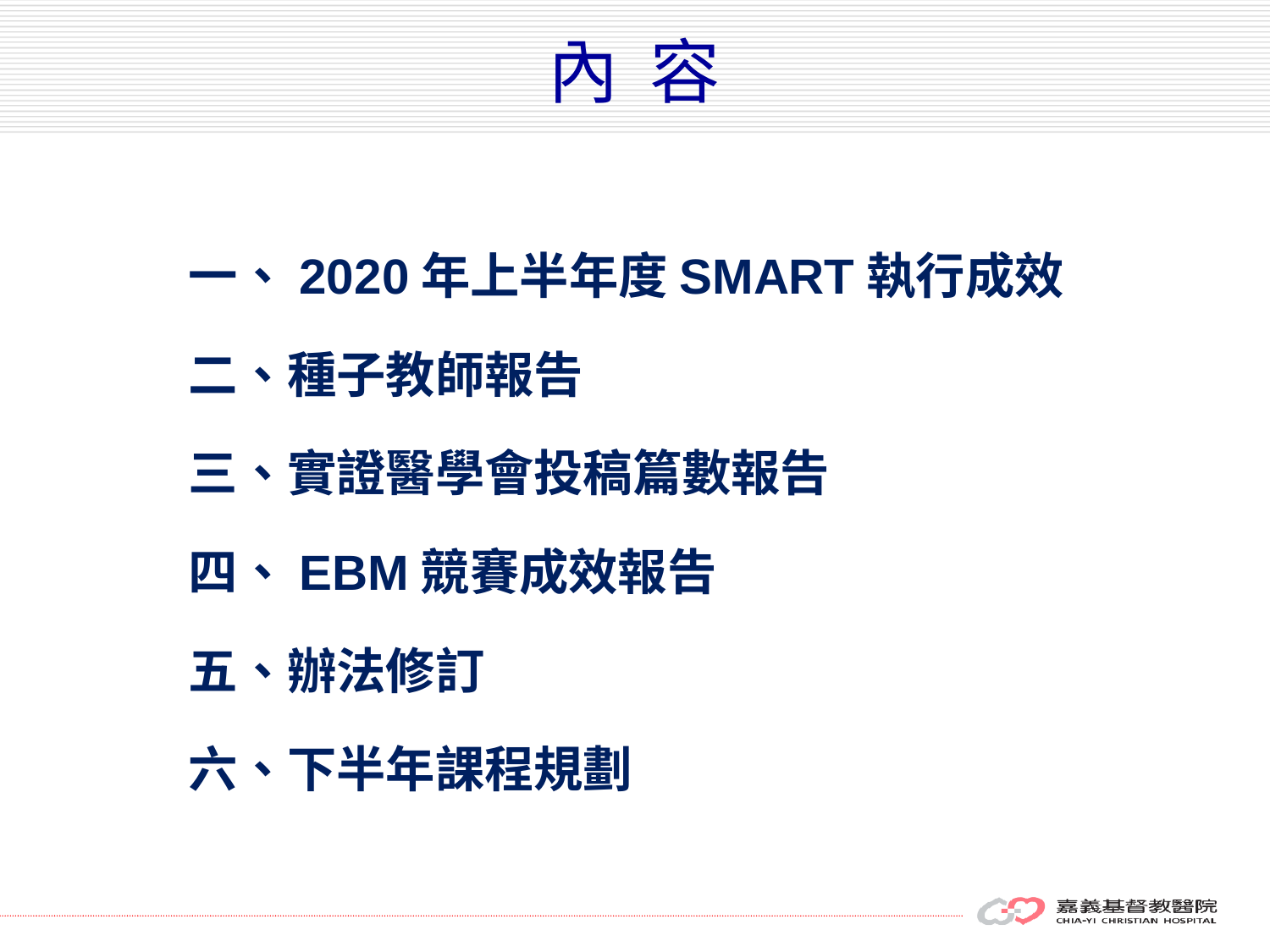

# 內  容
一、2020年上半年度SMART執行成效
二、種子教師報告
三、實證醫學會投稿篇數報告
四、EBM競賽成效報告
五、辦法修訂
六、下半年課程規劃